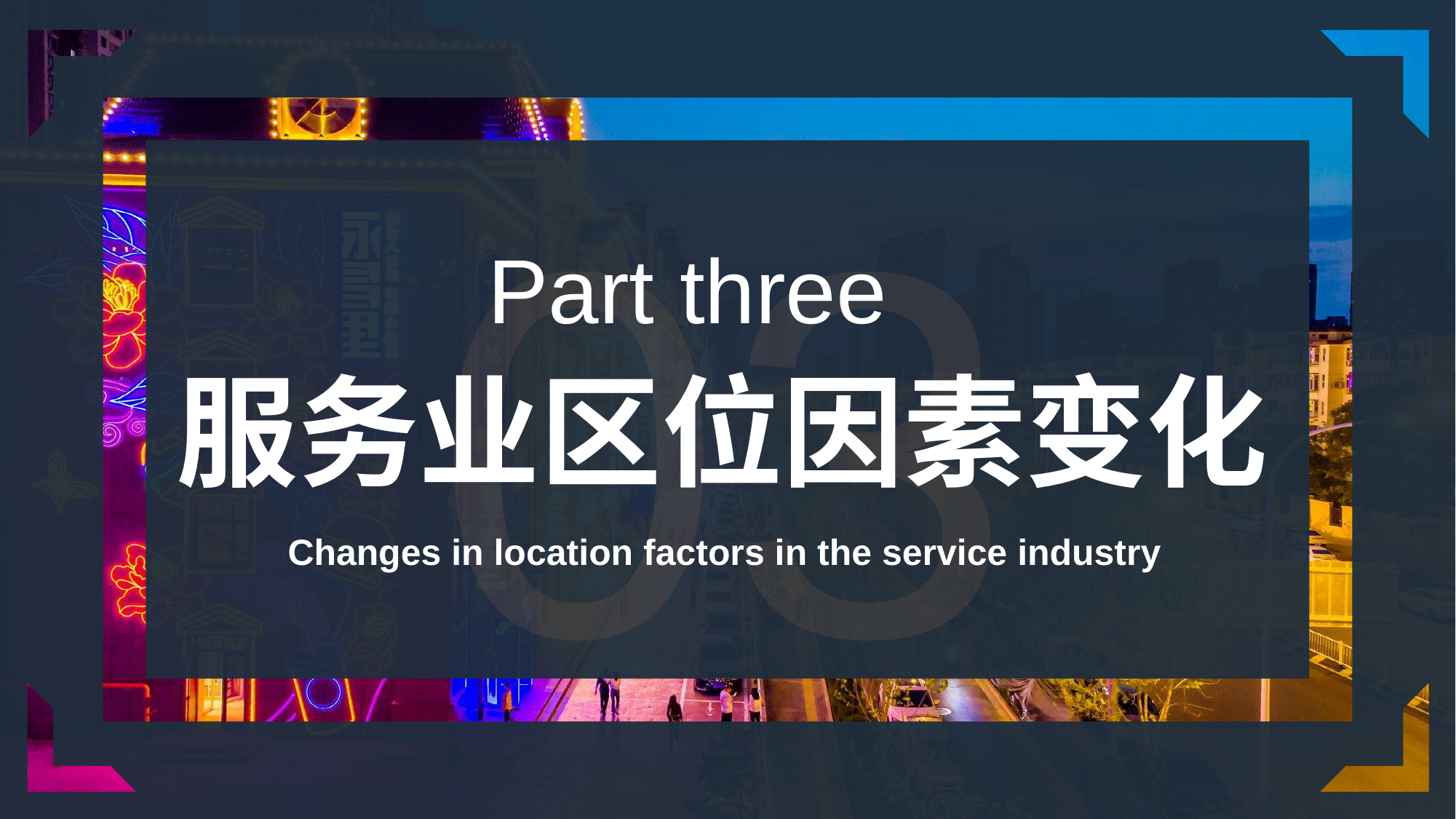

03
Part three
服务业区位因素变化
Changes in location factors in the service industry